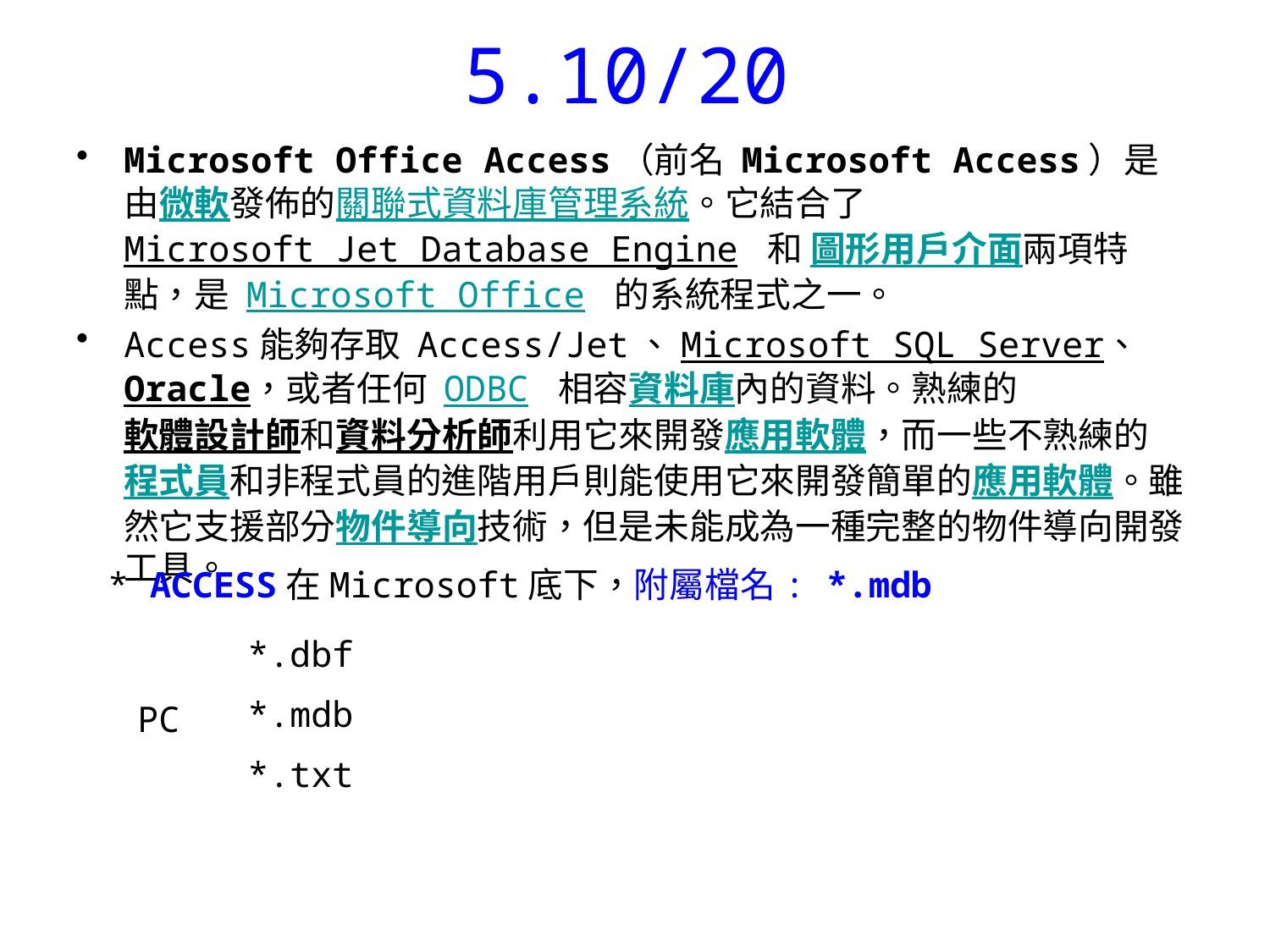

5.10/20
Microsoft Office Access（前名 Microsoft Access）是由微軟發佈的關聯式資料庫管理系統。它結合了 Microsoft Jet Database Engine 和 圖形用戶介面兩項特點，是 Microsoft Office 的系統程式之一。
Access能夠存取 Access/Jet、Microsoft SQL Server、Oracle，或者任何 ODBC 相容資料庫內的資料。熟練的軟體設計師和資料分析師利用它來開發應用軟體，而一些不熟練的程式員和非程式員的進階用戶則能使用它來開發簡單的應用軟體。雖然它支援部分物件導向技術，但是未能成為一種完整的物件導向開發工具。
* ACCESS在Microsoft底下，附屬檔名: *.mdb
*.dbf
*.mdb
*.txt
PC